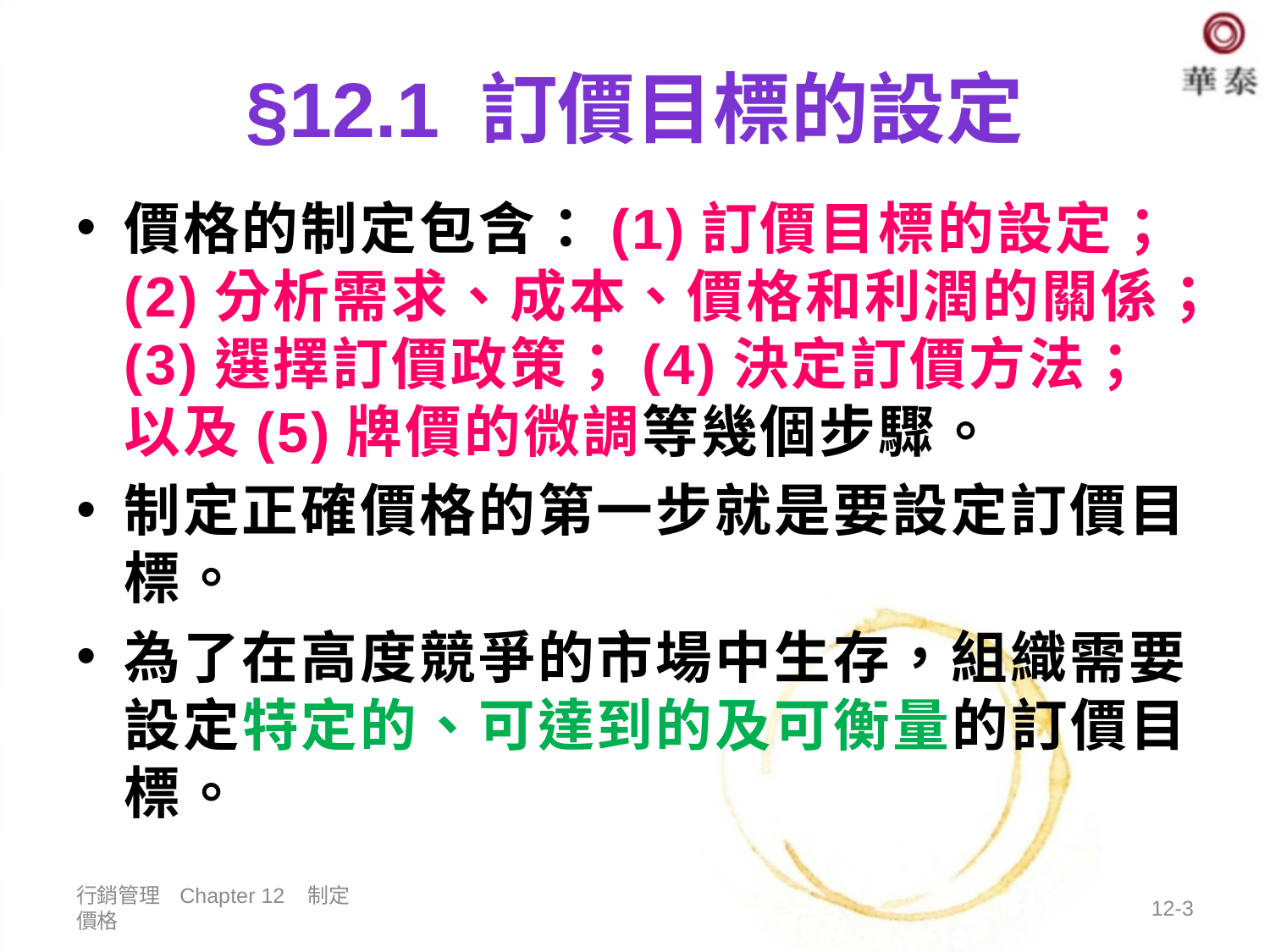

# §12.1 訂價目標的設定
價格的制定包含：(1)訂價目標的設定；(2)分析需求、成本、價格和利潤的關係；(3)選擇訂價政策；(4)決定訂價方法；以及(5)牌價的微調等幾個步驟。
制定正確價格的第一步就是要設定訂價目標。
為了在高度競爭的市場中生存，組織需要設定特定的、可達到的及可衡量的訂價目標。
行銷管理   Chapter 12   制定價格
12-3